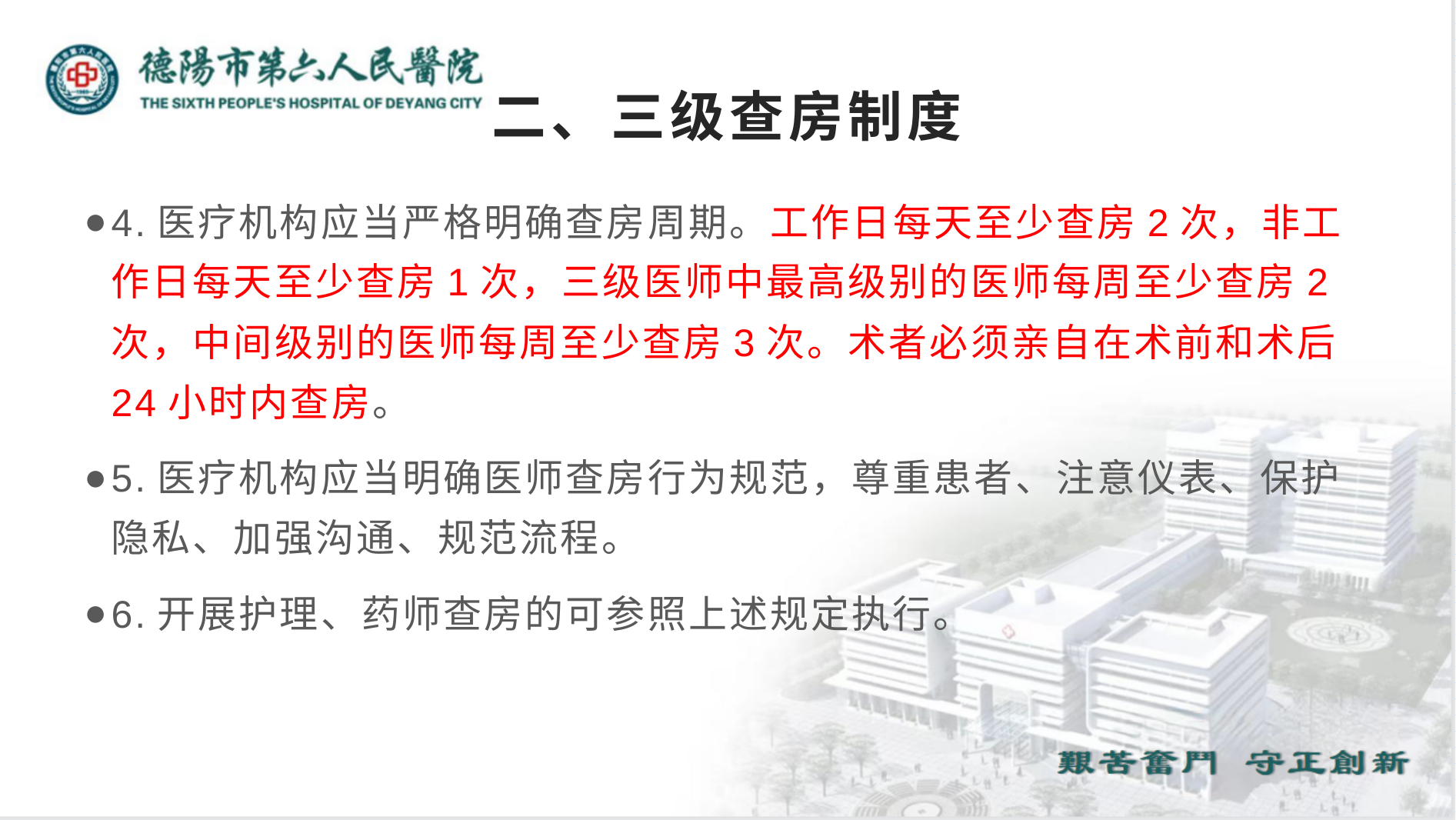

# 二、三级查房制度
4.医疗机构应当严格明确查房周期。工作日每天至少查房2次，非工作日每天至少查房1次，三级医师中最高级别的医师每周至少查房2次，中间级别的医师每周至少查房3次。术者必须亲自在术前和术后24小时内查房。
5.医疗机构应当明确医师查房行为规范，尊重患者、注意仪表、保护隐私、加强沟通、规范流程。
6.开展护理、药师查房的可参照上述规定执行。